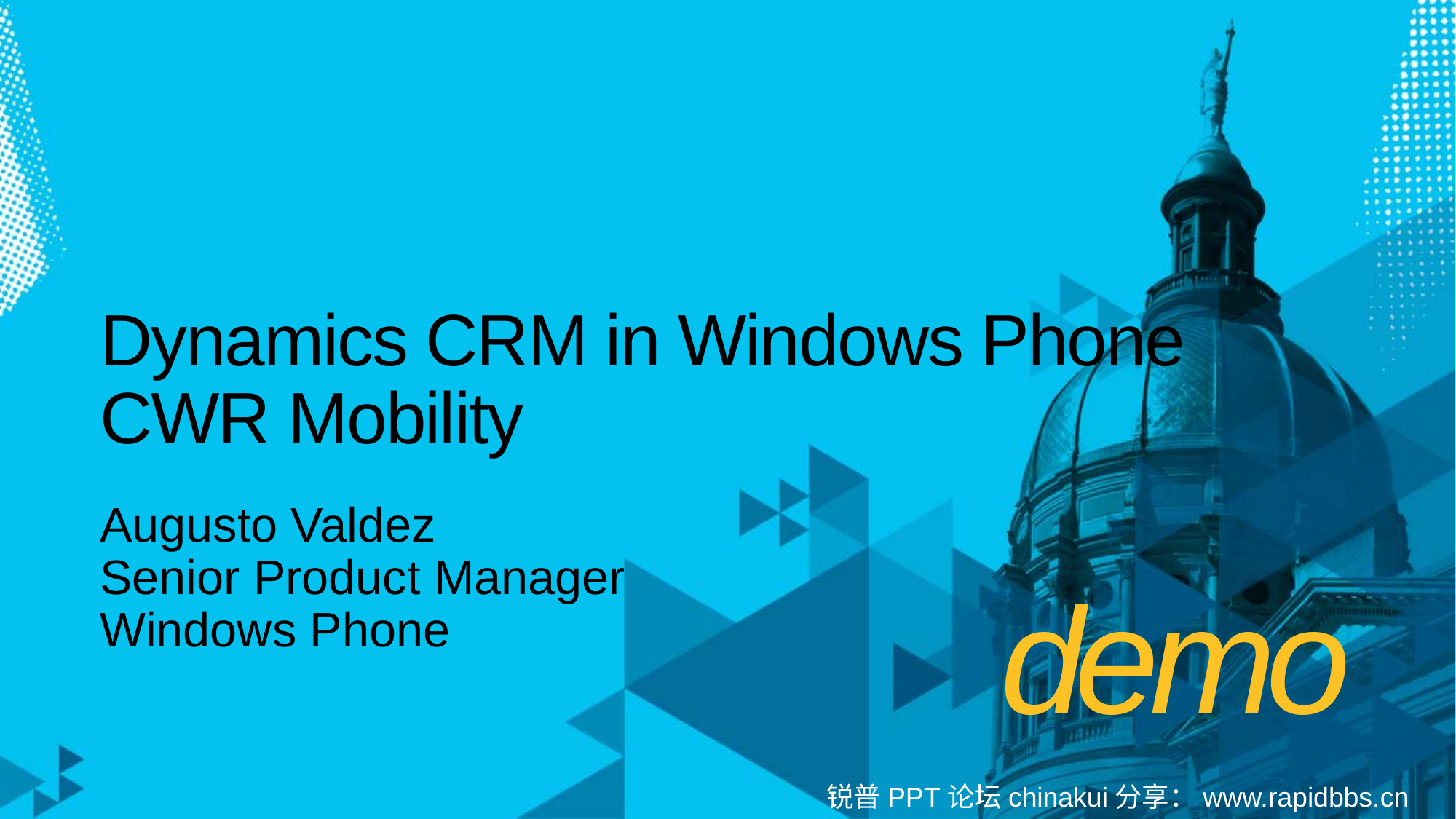

# Dynamics CRM in Windows Phone CWR Mobility
Augusto Valdez
Senior Product Manager
Windows Phone
demo
锐普PPT论坛chinakui分享：www.rapidbbs.cn